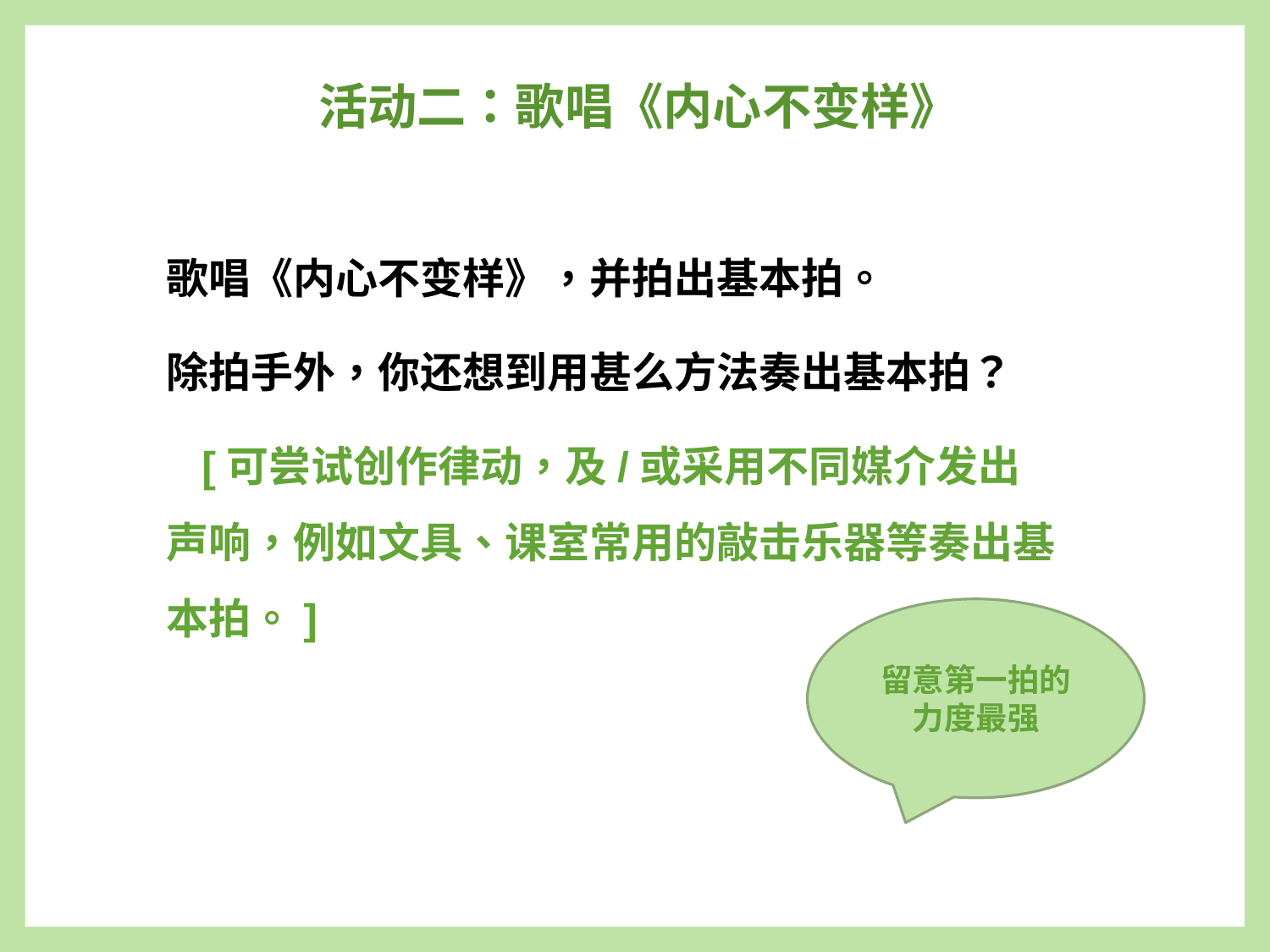

# 活动二：歌唱《内心不变样》
歌唱《内心不变样》，并拍出基本拍。
除拍手外，你还想到用甚么方法奏出基本拍？
   [可尝试创作律动，及/或采用不同媒介发出声响，例如文具、课室常用的敲击乐器等奏出基本拍。]
留意第一拍的力度最强